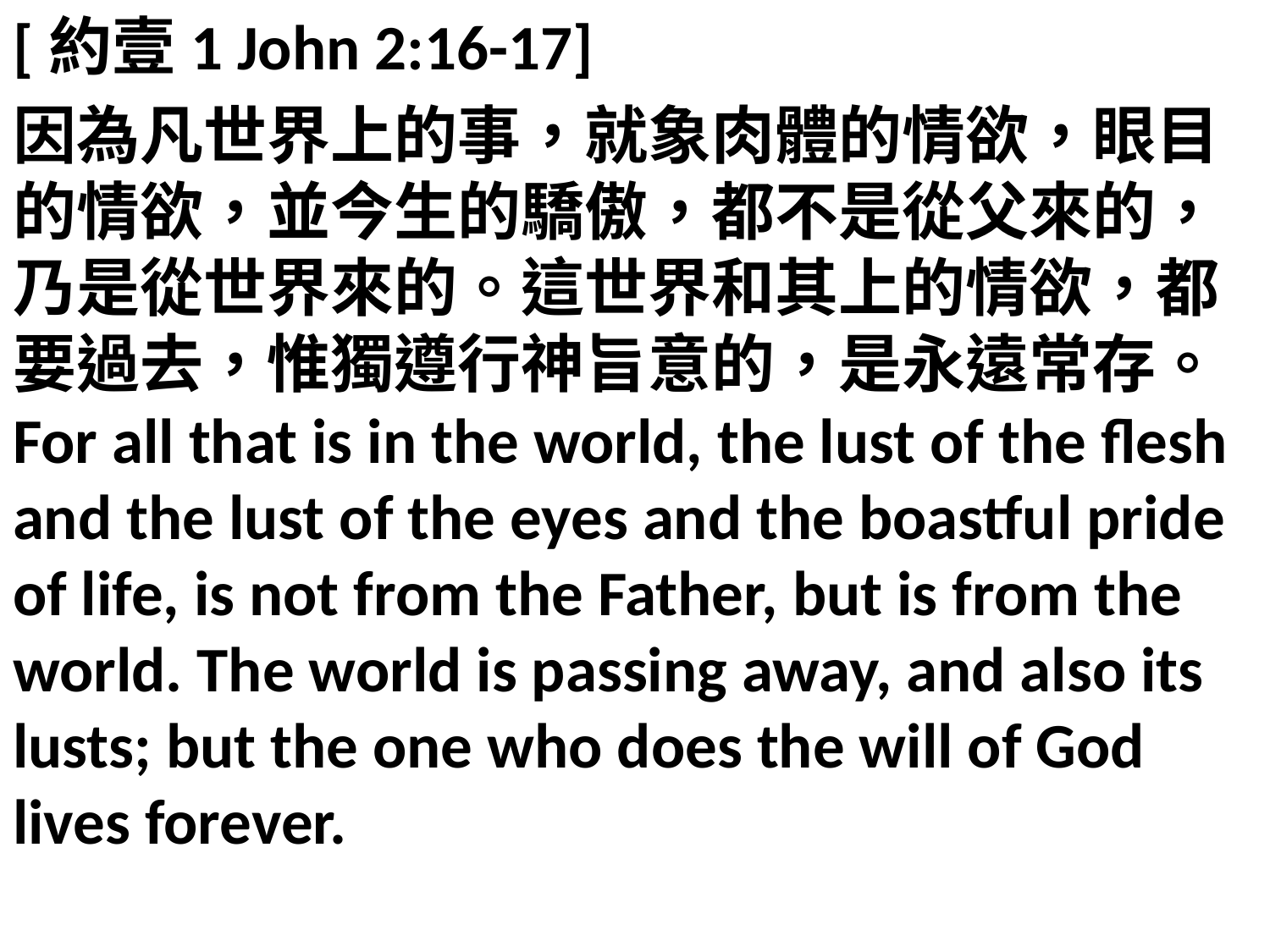

[約壹1 John 2:16-17]
因為凡世界上的事，就象肉體的情欲，眼目的情欲，並今生的驕傲，都不是從父來的，乃是從世界來的。這世界和其上的情欲，都要過去，惟獨遵行神旨意的，是永遠常存。For all that is in the world, the lust of the flesh and the lust of the eyes and the boastful pride of life, is not from the Father, but is from the world. The world is passing away, and also its lusts; but the one who does the will of God lives forever.